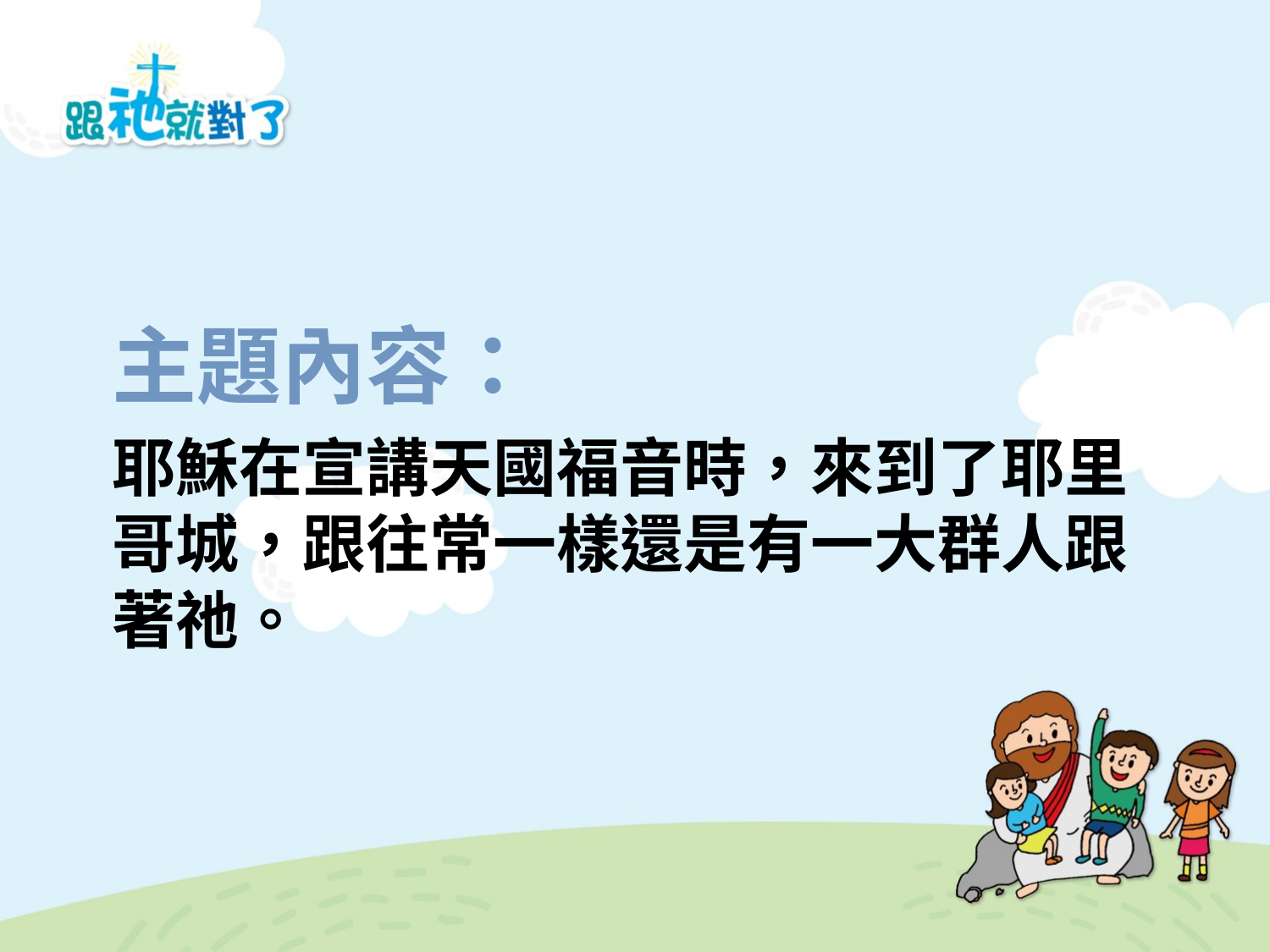

主題內容：
耶穌在宣講天國福音時，來到了耶里哥城，跟往常一樣還是有一大群人跟著祂。